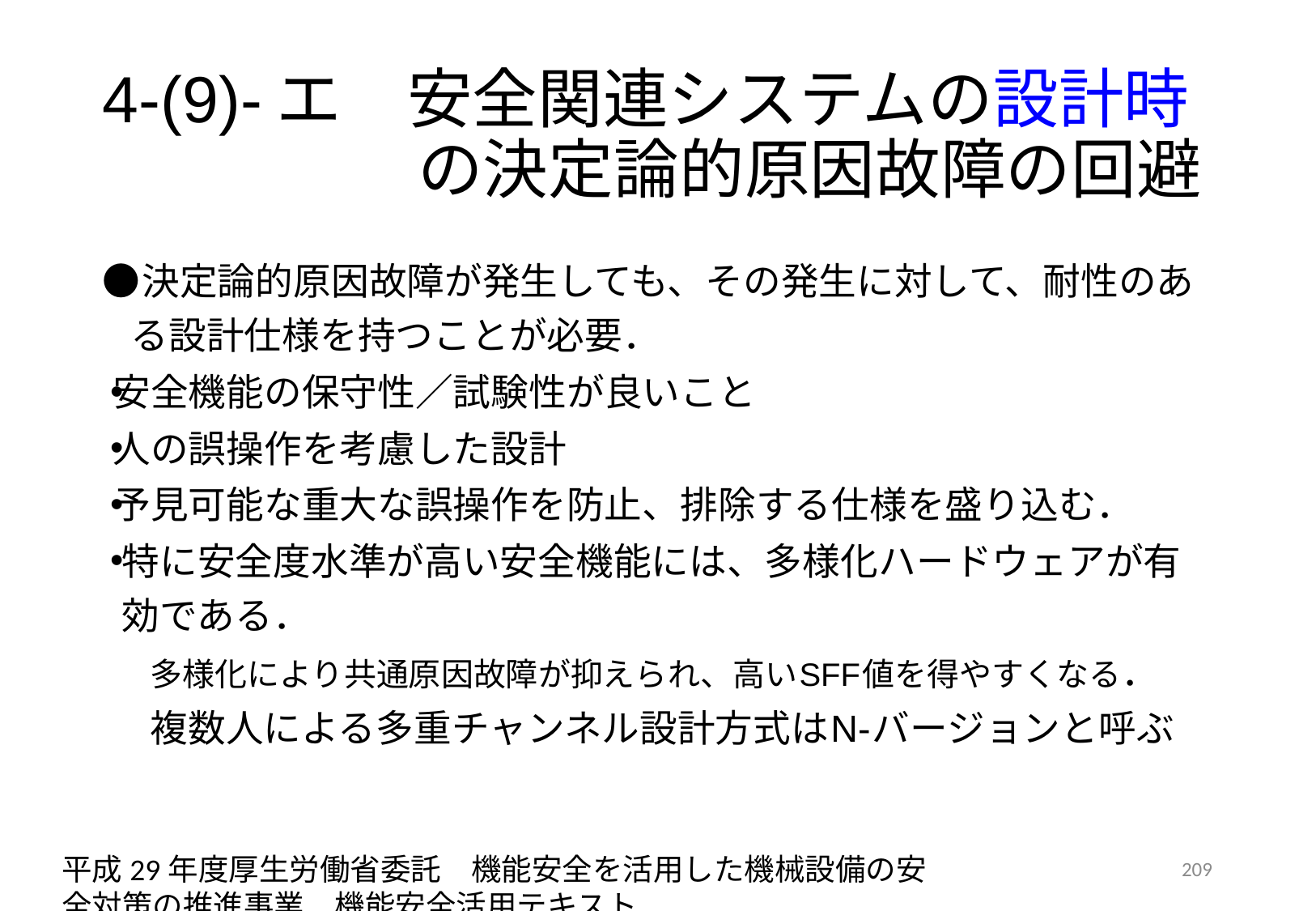

# 4-(9)-エ　安全関連システムの設計時の決定論的原因故障の回避
●決定論的原因故障が発生しても、その発生に対して、耐性のある設計仕様を持つことが必要．
安全機能の保守性／試験性が良いこと
人の誤操作を考慮した設計
予見可能な重大な誤操作を防止、排除する仕様を盛り込む．
特に安全度水準が高い安全機能には、多様化ハードウェアが有効である．
多様化により共通原因故障が抑えられ、高いSFF値を得やすくなる．
複数人による多重チャンネル設計方式はN-バージョンと呼ぶ

平成29年度厚生労働省委託　機能安全を活用した機械設備の安全対策の推進事業　機能安全活用テキスト
209